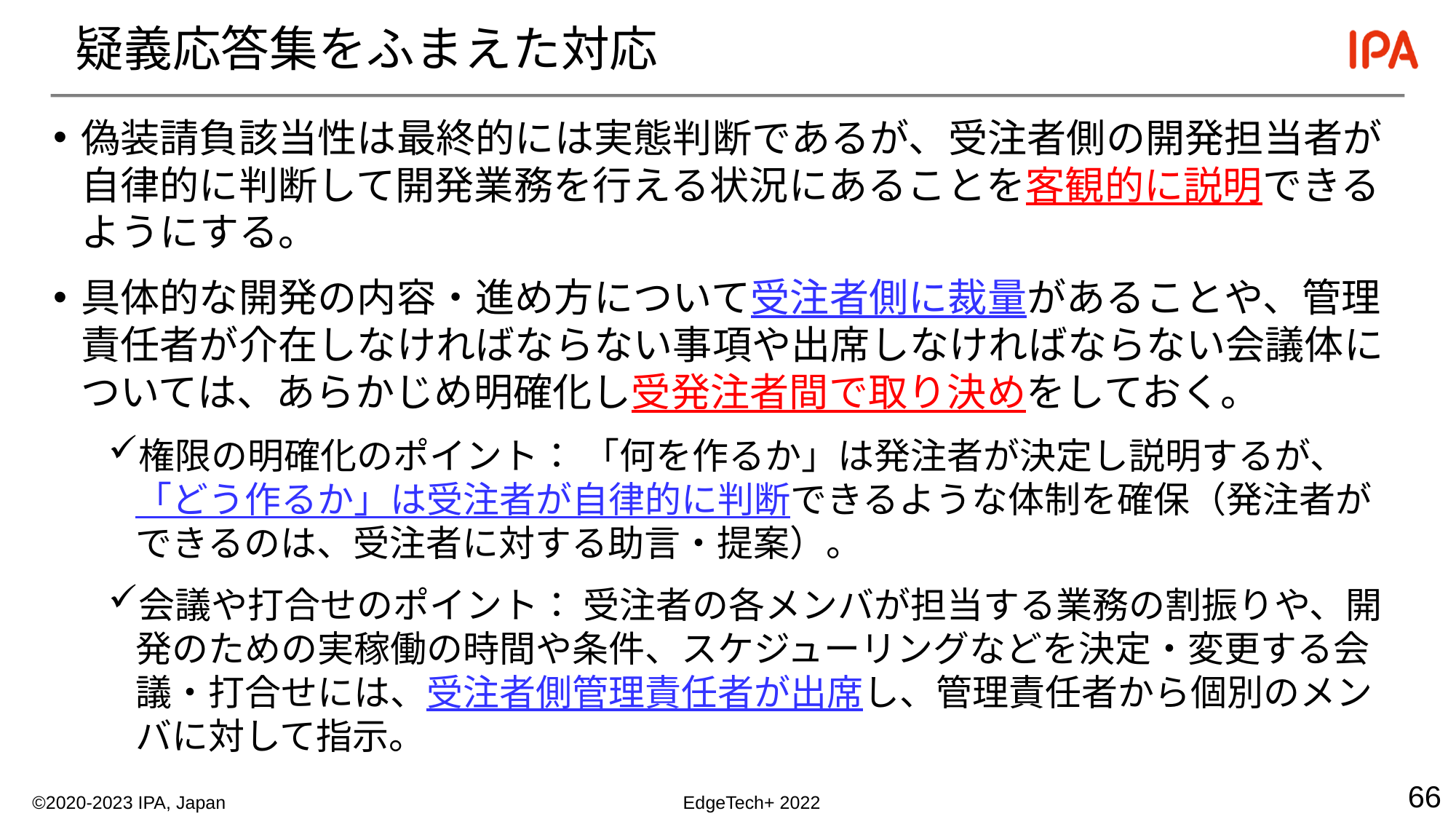

# 疑義応答集をふまえた対応
偽装請負該当性は最終的には実態判断であるが、受注者側の開発担当者が自律的に判断して開発業務を行える状況にあることを客観的に説明できるようにする。
具体的な開発の内容・進め方について受注者側に裁量があることや、管理責任者が介在しなければならない事項や出席しなければならない会議体については、あらかじめ明確化し受発注者間で取り決めをしておく。
権限の明確化のポイント： 「何を作るか」は発注者が決定し説明するが、「どう作るか」は受注者が自律的に判断できるような体制を確保（発注者ができるのは、受注者に対する助言・提案）。
会議や打合せのポイント： 受注者の各メンバが担当する業務の割振りや、開発のための実稼働の時間や条件、スケジューリングなどを決定・変更する会議・打合せには、受注者側管理責任者が出席し、管理責任者から個別のメンバに対して指示。

©2020-2023 IPA, Japan
EdgeTech+ 2022